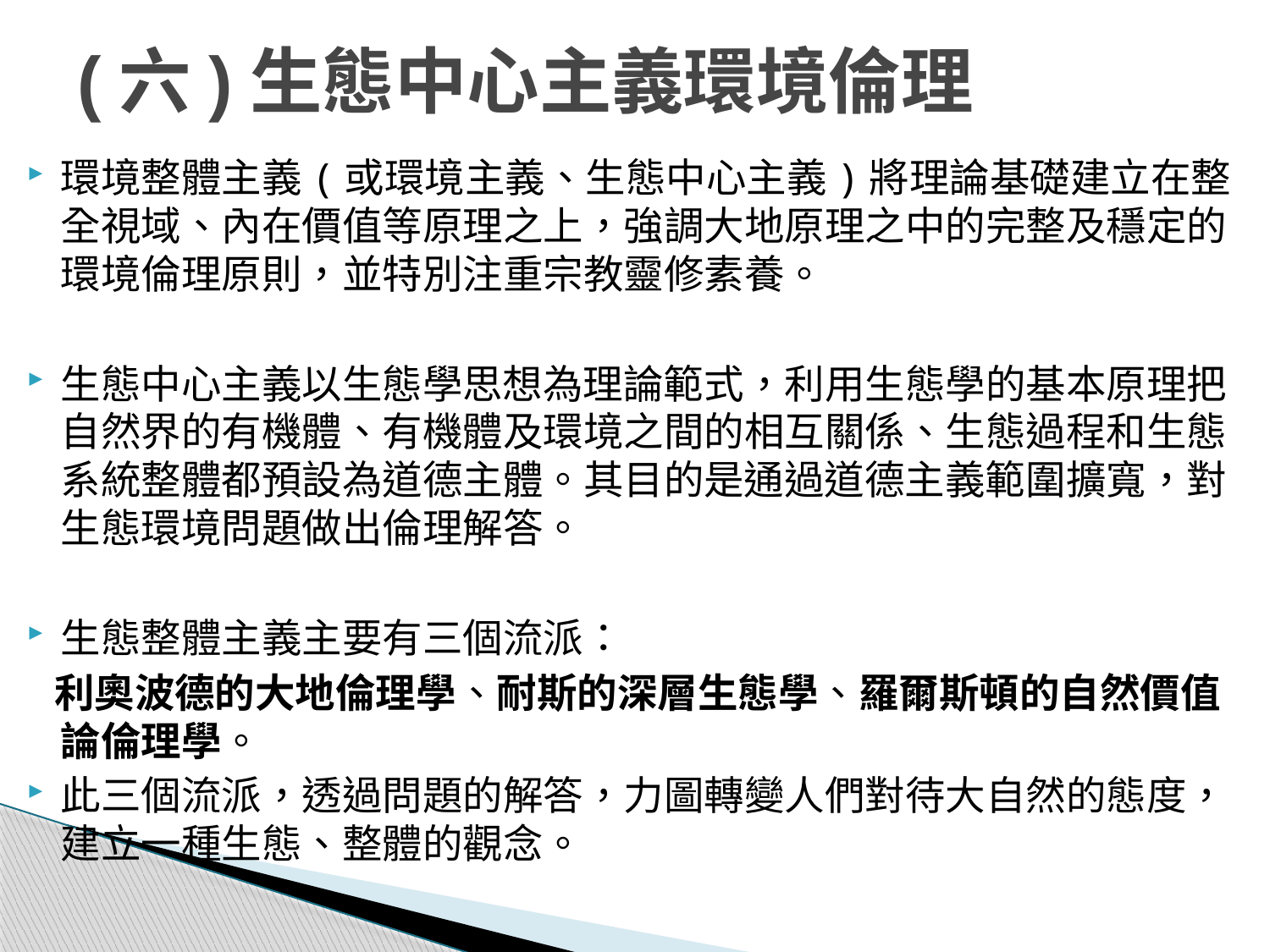

# (六)生態中心主義環境倫理
環境整體主義(或環境主義、生態中心主義)將理論基礎建立在整全視域、內在價值等原理之上，強調大地原理之中的完整及穩定的環境倫理原則，並特別注重宗教靈修素養。

生態中心主義以生態學思想為理論範式，利用生態學的基本原理把自然界的有機體、有機體及環境之間的相互關係、生態過程和生態系統整體都預設為道德主體。其目的是通過道德主義範圍擴寬，對生態環境問題做出倫理解答。

生態整體主義主要有三個流派：
  利奧波德的大地倫理學、耐斯的深層生態學、羅爾斯頓的自然價值論倫理學。
此三個流派，透過問題的解答，力圖轉變人們對待大自然的態度，建立一種生態、整體的觀念。